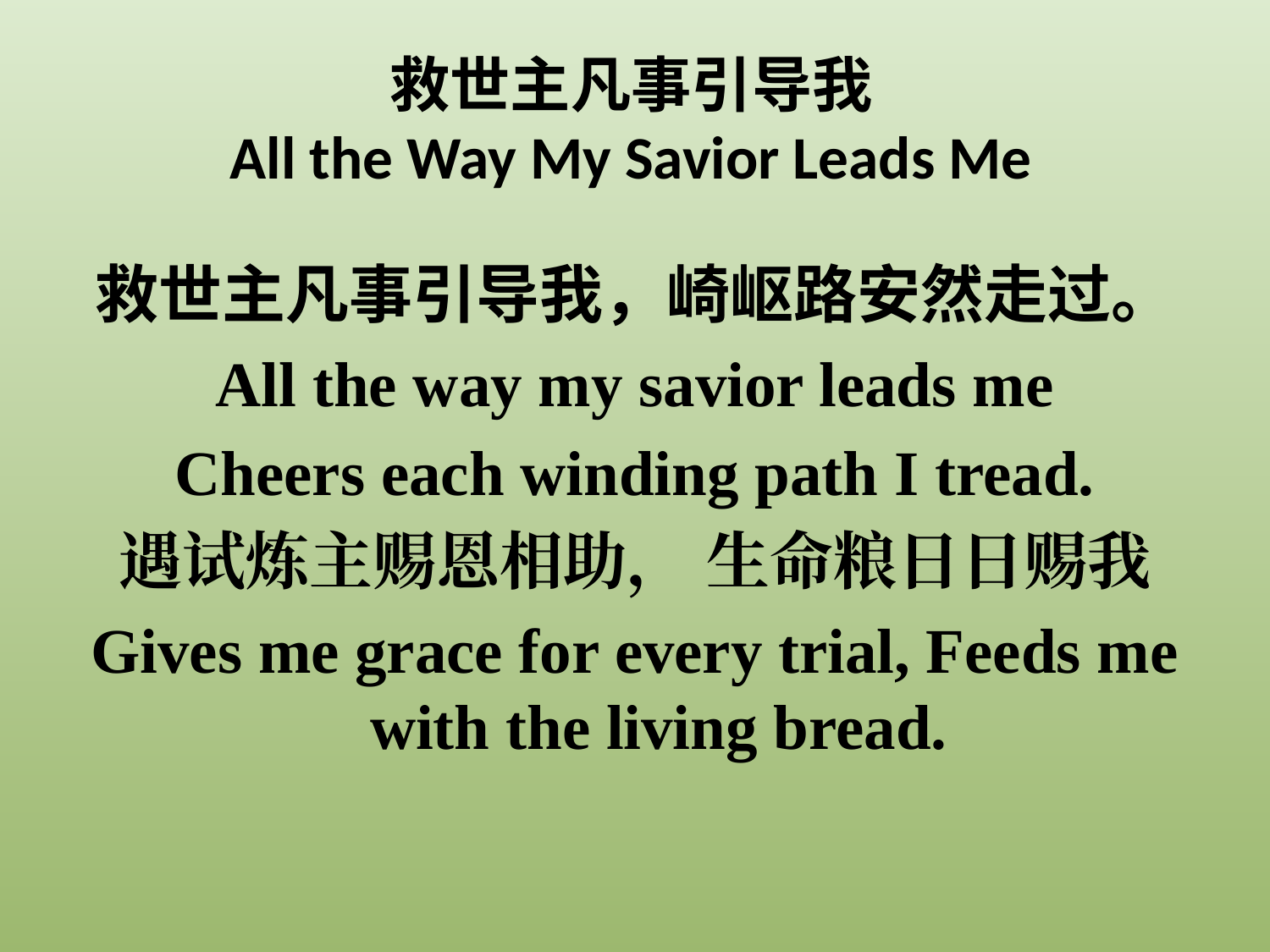

# 救世主凡事引导我 All the Way My Savior Leads Me
救世主凡事引导我，崎岖路安然走过。
All the way my savior leads me
Cheers each winding path I tread.
遇试炼主赐恩相助， 生命粮日日赐我
Gives me grace for every trial, Feeds me with the living bread.